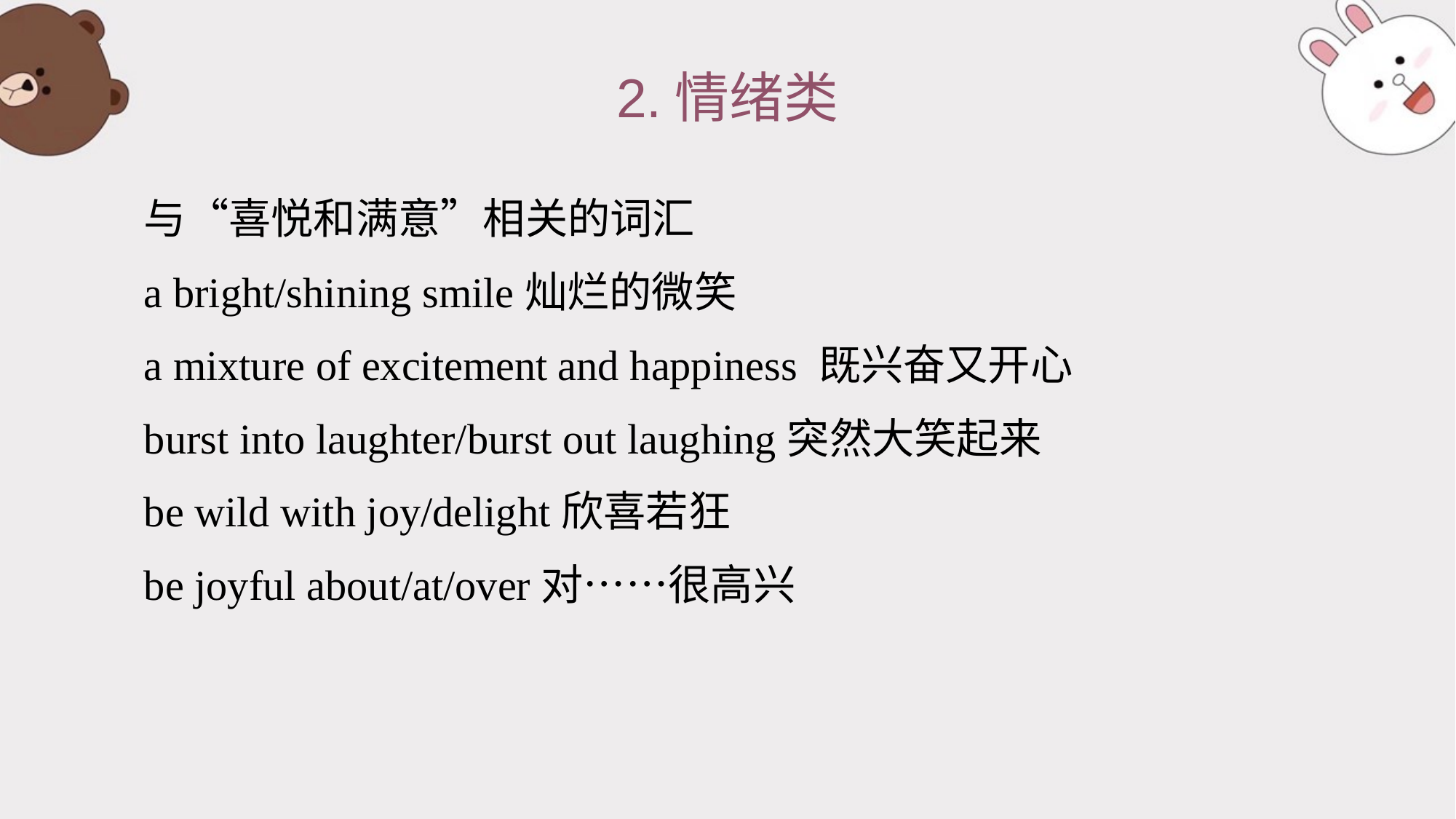

# 2.情绪类
与“喜悦和满意”相关的词汇
a bright/shining smile灿烂的微笑
a mixture of excitement and happiness 既兴奋又开心
burst into laughter/burst out laughing突然大笑起来
be wild with joy/delight欣喜若狂
be joyful about/at/over对……很高兴